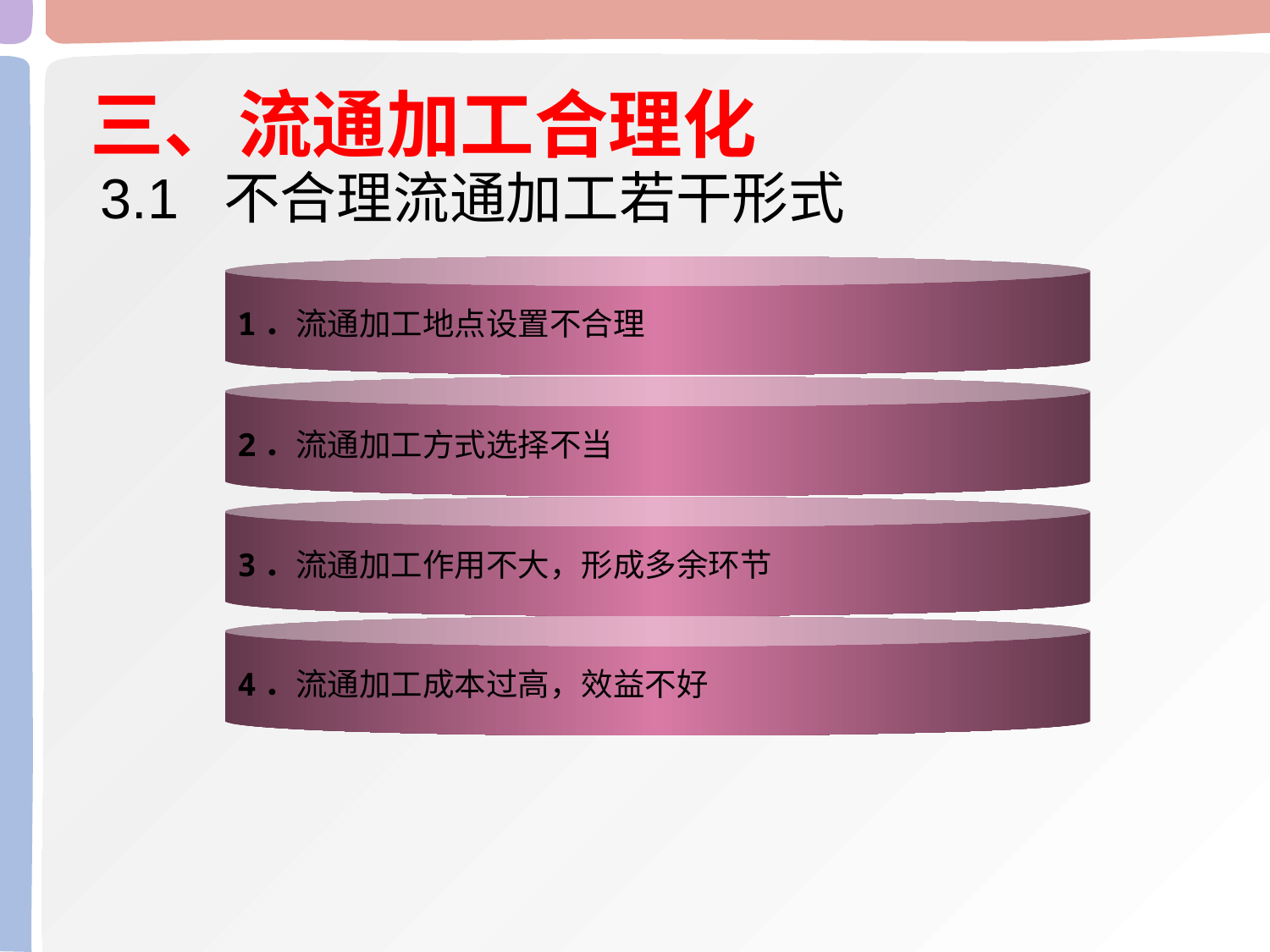

三、流通加工合理化
3.1  不合理流通加工若干形式
1．流通加工地点设置不合理
2．流通加工方式选择不当
3．流通加工作用不大，形成多余环节
4．流通加工成本过高，效益不好